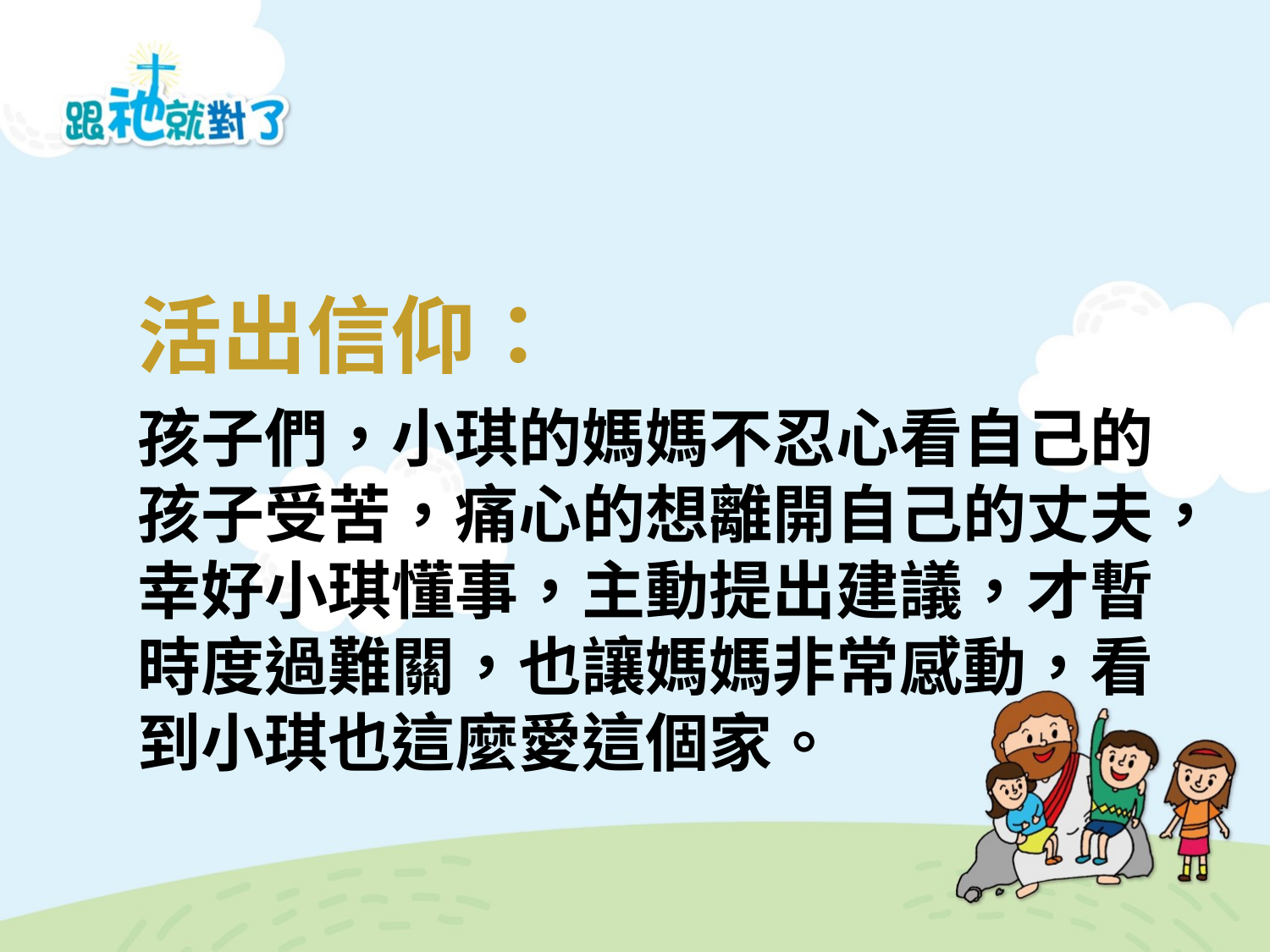

活出信仰：
孩子們，小琪的媽媽不忍心看自己的孩子受苦，痛心的想離開自己的丈夫，幸好小琪懂事，主動提出建議，才暫時度過難關，也讓媽媽非常感動，看到小琪也這麼愛這個家。